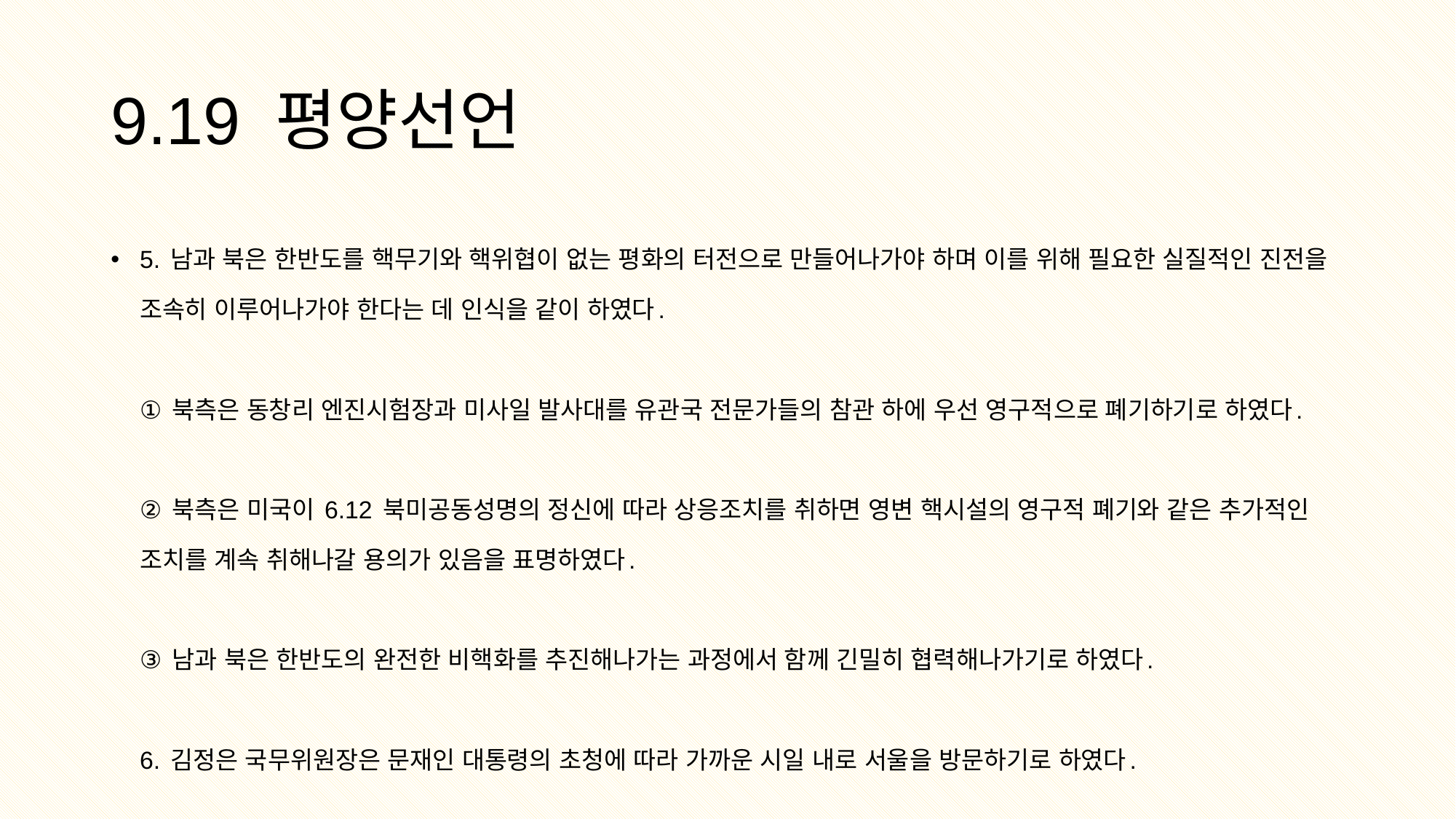

# 9.19 평양선언
5. 남과 북은 한반도를 핵무기와 핵위협이 없는 평화의 터전으로 만들어나가야 하며 이를 위해 필요한 실질적인 진전을 조속히 이루어나가야 한다는 데 인식을 같이 하였다.
① 북측은 동창리 엔진시험장과 미사일 발사대를 유관국 전문가들의 참관 하에 우선 영구적으로 폐기하기로 하였다. 
② 북측은 미국이 6.12 북미공동성명의 정신에 따라 상응조치를 취하면 영변 핵시설의 영구적 폐기와 같은 추가적인 조치를 계속 취해나갈 용의가 있음을 표명하였다.
③ 남과 북은 한반도의 완전한 비핵화를 추진해나가는 과정에서 함께 긴밀히 협력해나가기로 하였다.  
6. 김정은 국무위원장은 문재인 대통령의 초청에 따라 가까운 시일 내로 서울을 방문하기로 하였다.